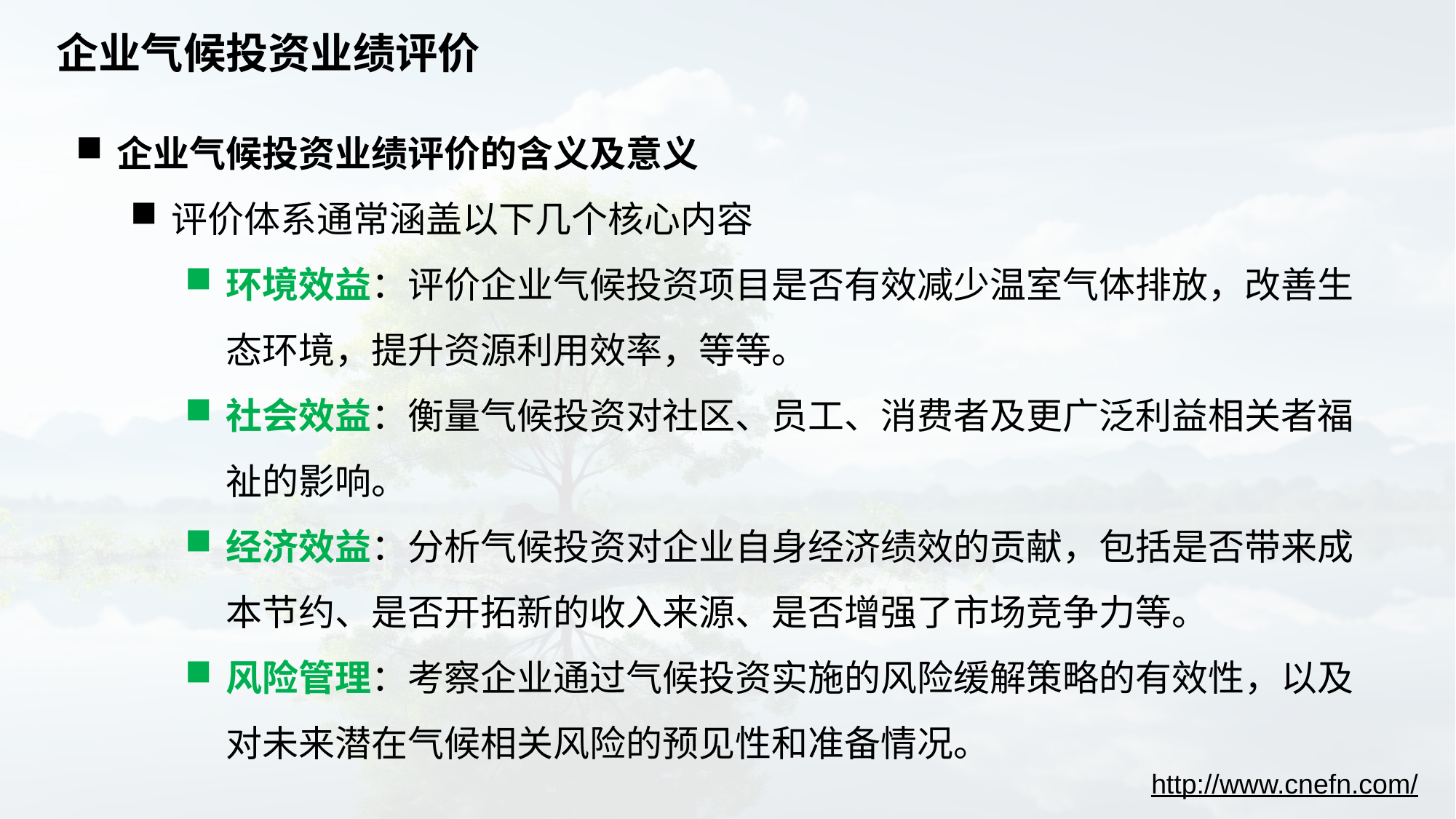

# 企业气候投资业绩评价
企业气候投资业绩评价的含义及意义
评价体系通常涵盖以下几个核心内容
环境效益：评价企业气候投资项目是否有效减少温室气体排放，改善生态环境，提升资源利用效率，等等。
社会效益：衡量气候投资对社区、员工、消费者及更广泛利益相关者福祉的影响。
经济效益：分析气候投资对企业自身经济绩效的贡献，包括是否带来成本节约、是否开拓新的收入来源、是否增强了市场竞争力等。
风险管理：考察企业通过气候投资实施的风险缓解策略的有效性，以及对未来潜在气候相关风险的预见性和准备情况。